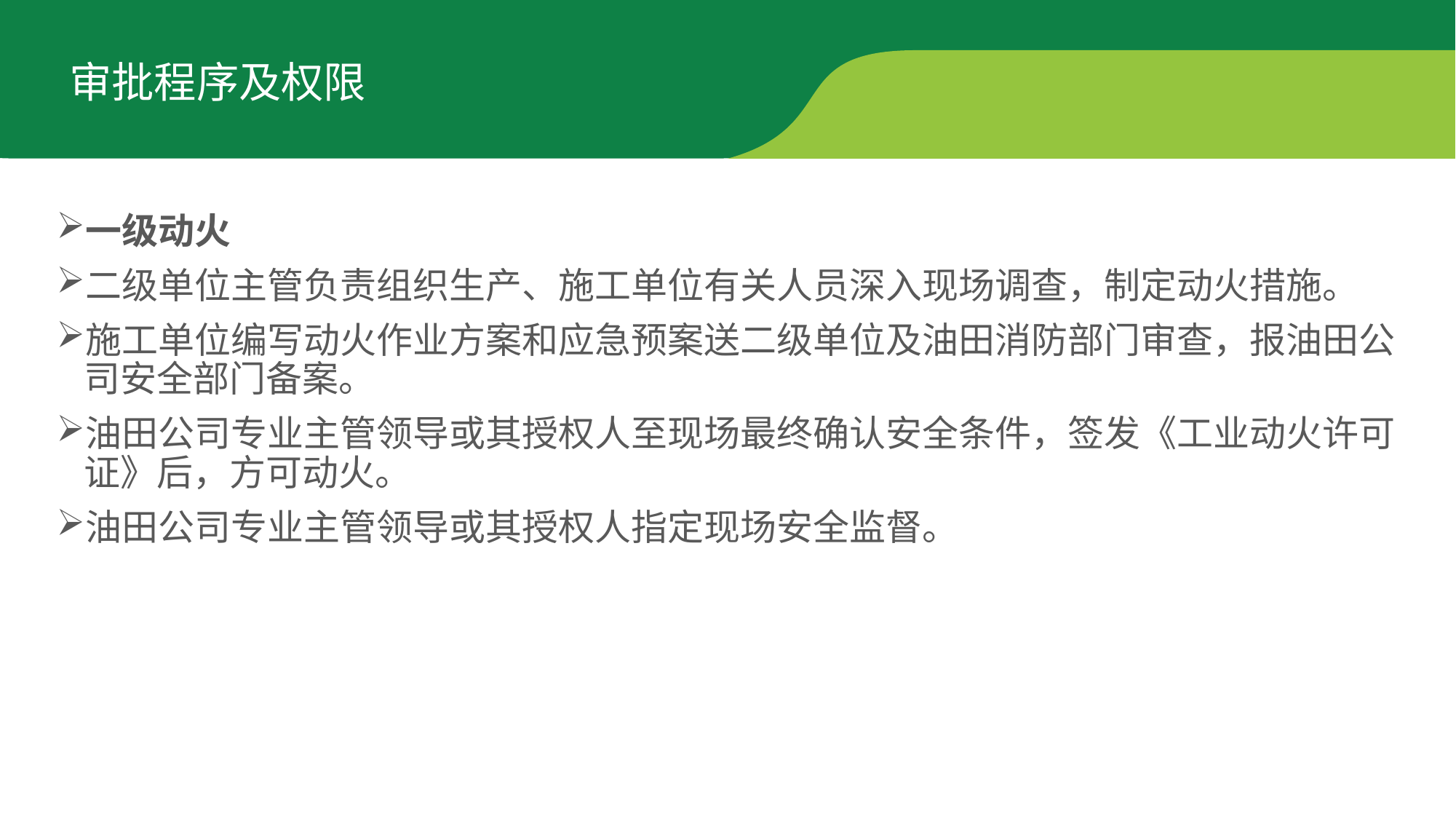

审批程序及权限

一级动火
二级单位主管负责组织生产、施工单位有关人员深入现场调查，制定动火措施。
施工单位编写动火作业方案和应急预案送二级单位及油田消防部门审查，报油田公司安全部门备案。
油田公司专业主管领导或其授权人至现场最终确认安全条件，签发《工业动火许可证》后，方可动火。
油田公司专业主管领导或其授权人指定现场安全监督。